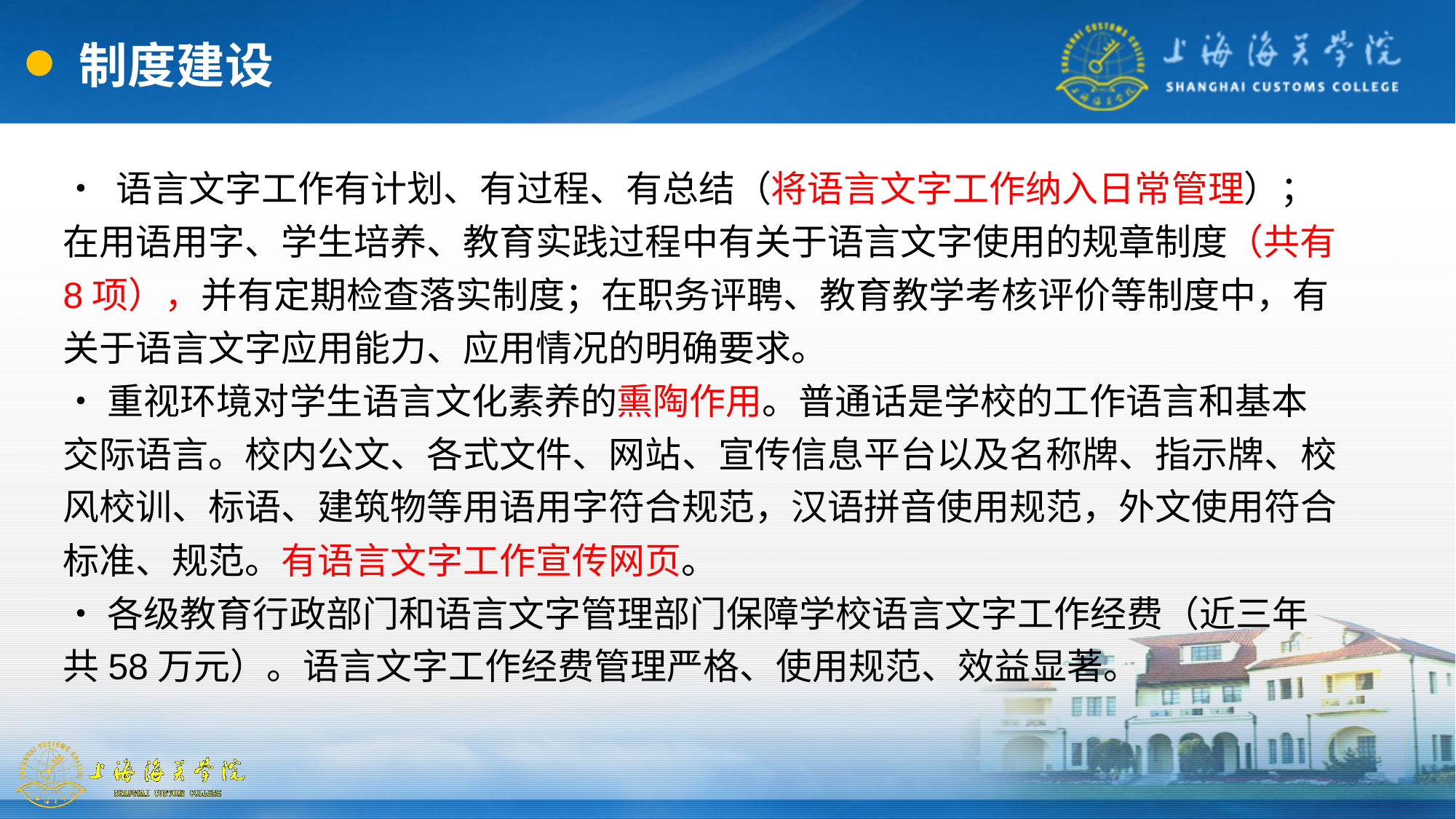

制度建设

• 语言文字工作有计划、有过程、有总结（将语言文字工作纳入日常管理）；在用语用字、学生培养、教育实践过程中有关于语言文字使用的规章制度（共有8项），并有定期检查落实制度；在职务评聘、教育教学考核评价等制度中，有关于语言文字应用能力、应用情况的明确要求。
• 重视环境对学生语言文化素养的熏陶作用。普通话是学校的工作语言和基本交际语言。校内公文、各式文件、网站、宣传信息平台以及名称牌、指示牌、校风校训、标语、建筑物等用语用字符合规范，汉语拼音使用规范，外文使用符合标准、规范。有语言文字工作宣传网页。
• 各级教育行政部门和语言文字管理部门保障学校语言文字工作经费（近三年共58万元）。语言文字工作经费管理严格、使用规范、效益显著。